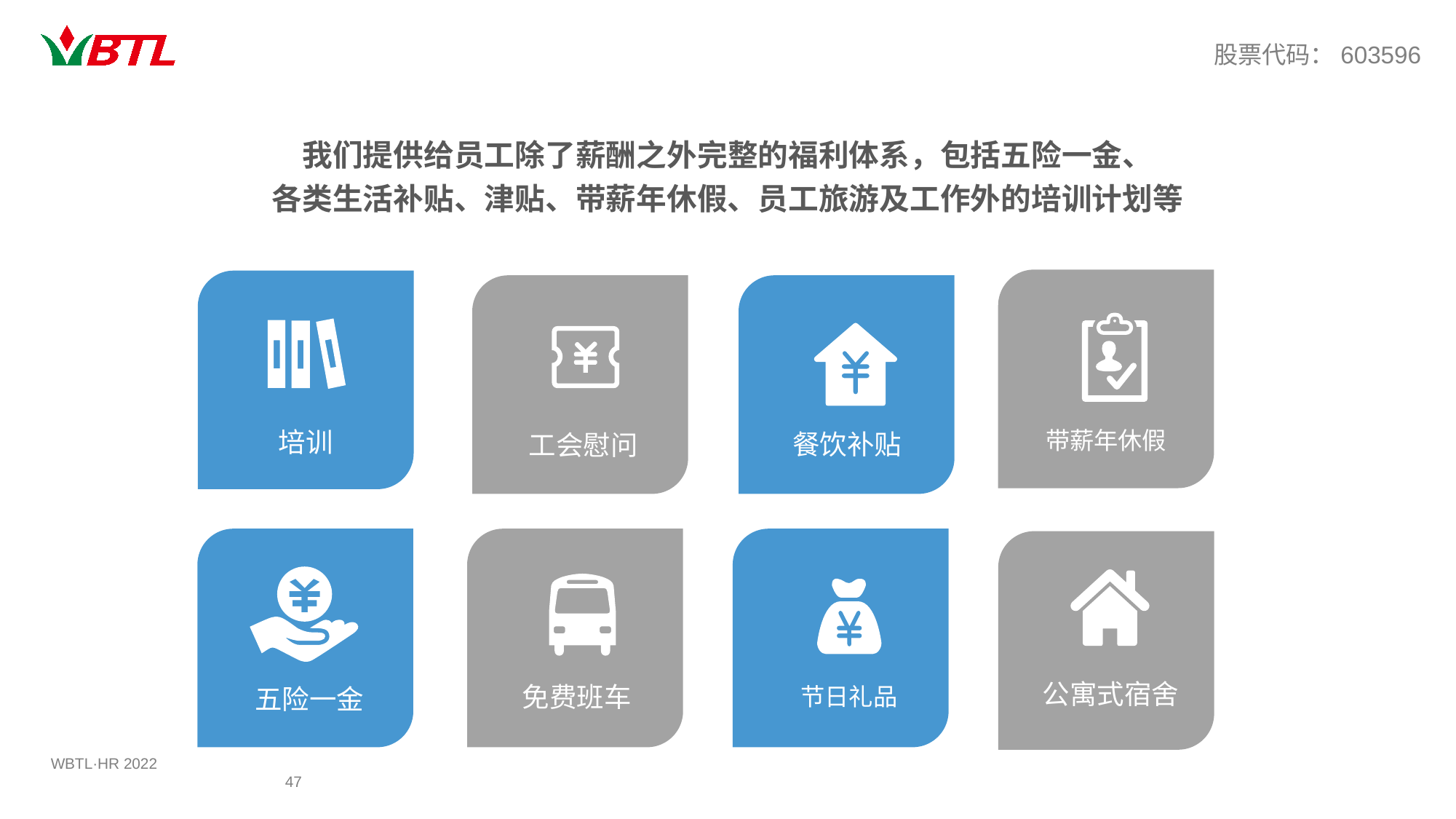

我们提供给员工除了薪酬之外完整的福利体系，包括五险一金、
各类生活补贴、津贴、带薪年休假、员工旅游及工作外的培训计划等

培训
带薪年休假
餐饮补贴
工会慰问

公寓式宿舍
免费班车
节日礼品
五险一金